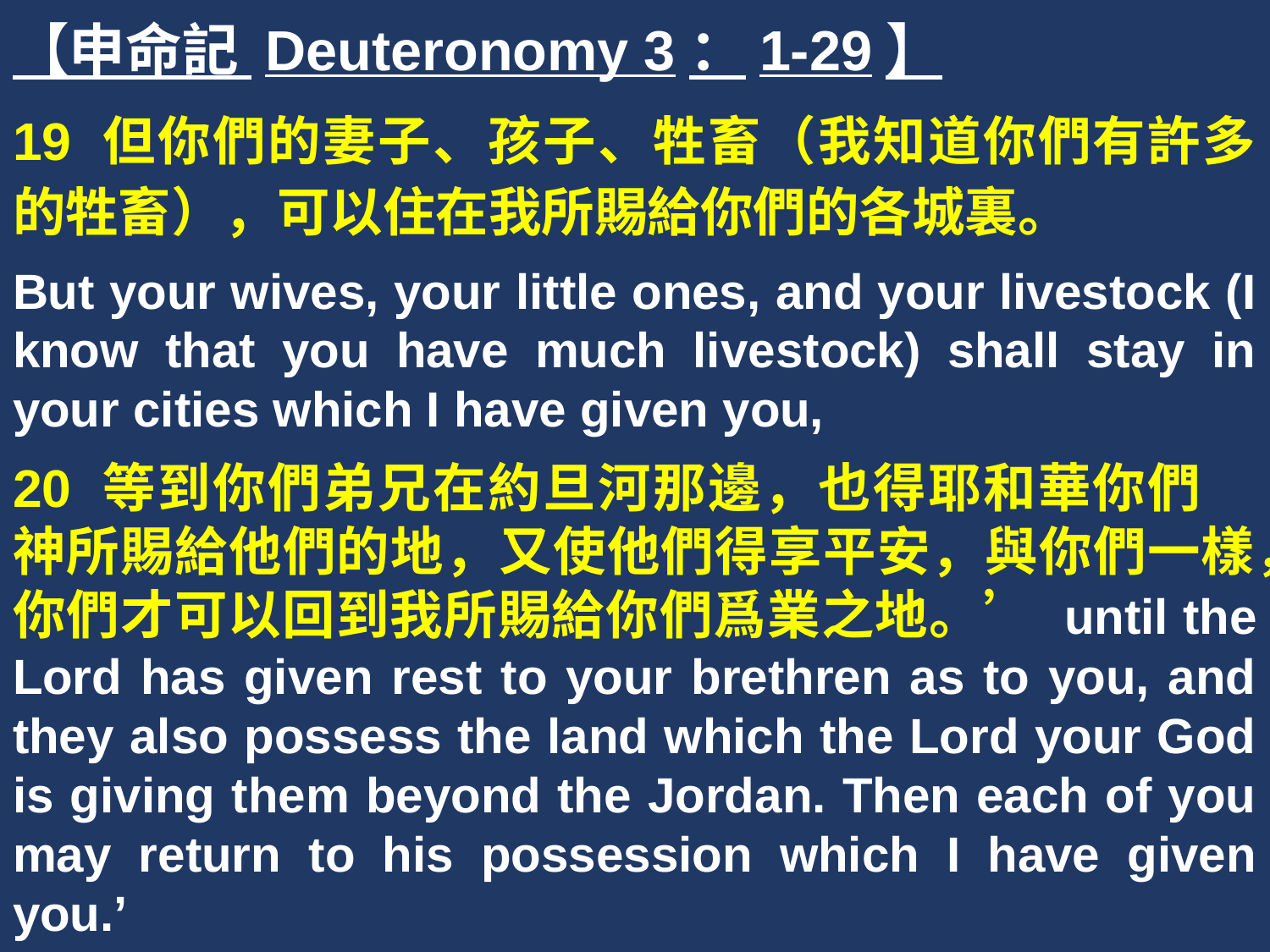

【申命記 Deuteronomy 3：1-29】
19 但你們的妻子、孩子、牲畜（我知道你們有許多的牲畜），可以住在我所賜給你們的各城裏。
But your wives, your little ones, and your livestock (I know that you have much livestock) shall stay in your cities which I have given you,
20 等到你們弟兄在約旦河那邊，也得耶和華你們　神所賜給他們的地，又使他們得享平安，與你們一樣，你們才可以回到我所賜給你們爲業之地。’ until the Lord has given rest to your brethren as to you, and they also possess the land which the Lord your God is giving them beyond the Jordan. Then each of you may return to his possession which I have given you.’